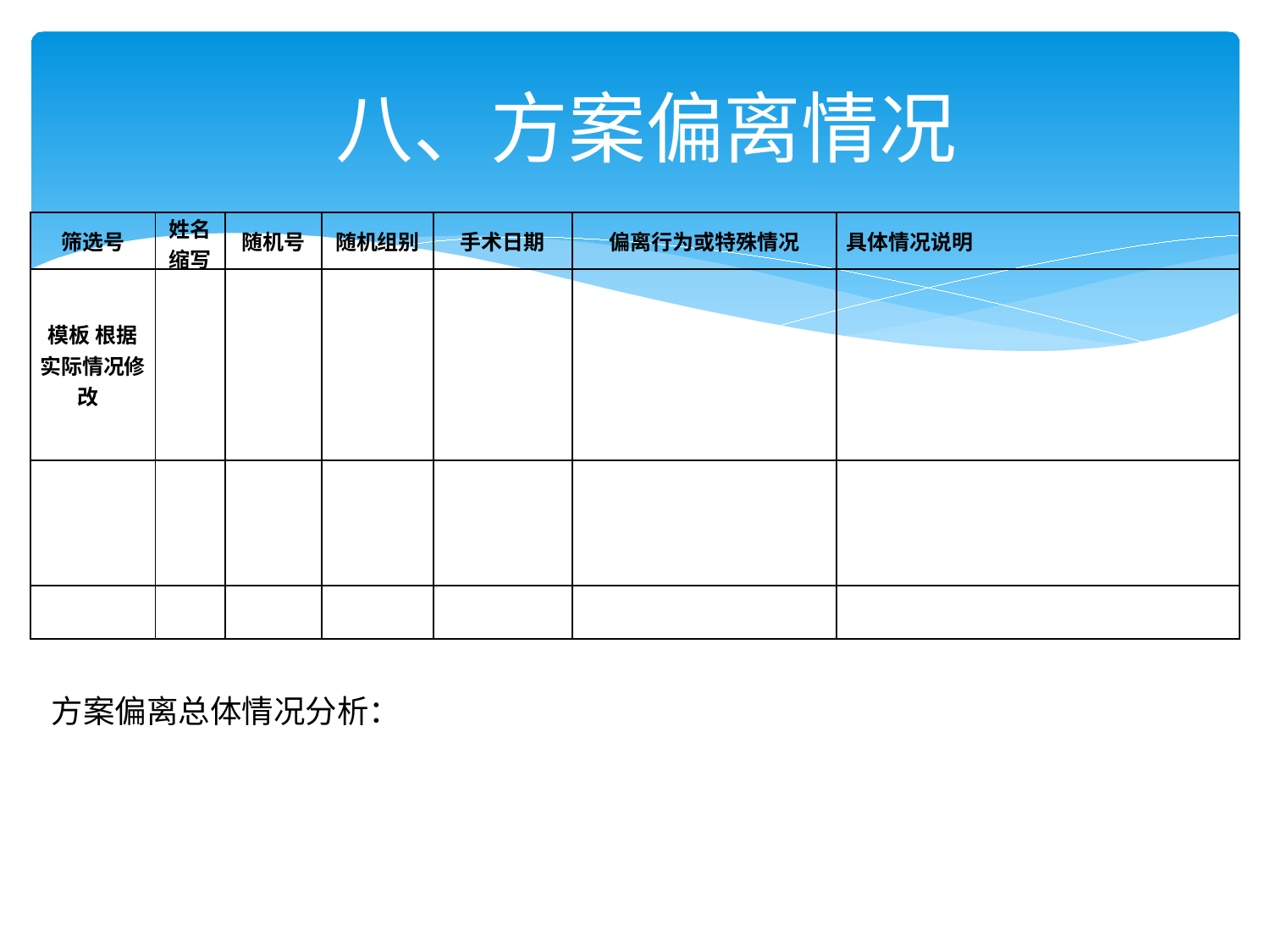

# 八、方案偏离情况
| 筛选号 | 姓名缩写 | 随机号 | 随机组别 | 手术日期 | 偏离行为或特殊情况 | 具体情况说明 |
| --- | --- | --- | --- | --- | --- | --- |
| 模板 根据实际情况修改 |  |  |  |  |  |  |
|  |  |  |  |  |  |  |
|  |  |  |  |  |  |  |

方案偏离总体情况分析：